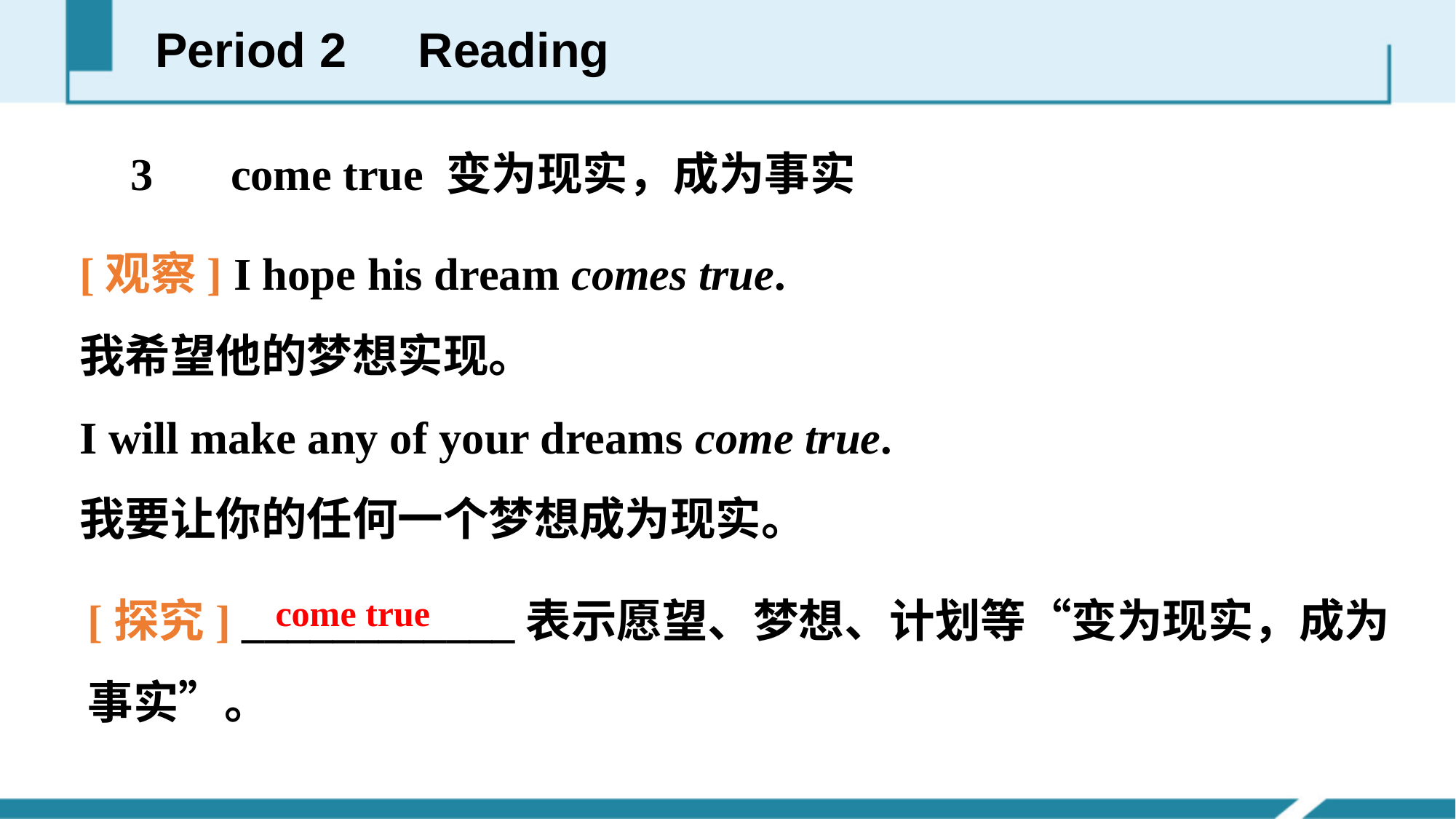

Period 2　Reading
　3　 come true 变为现实，成为事实
[观察] I hope his dream comes true.
我希望他的梦想实现。
I will make any of your dreams come true.
我要让你的任何一个梦想成为现实。
[探究] ____________表示愿望、梦想、计划等“变为现实，成为事实”。
 come true